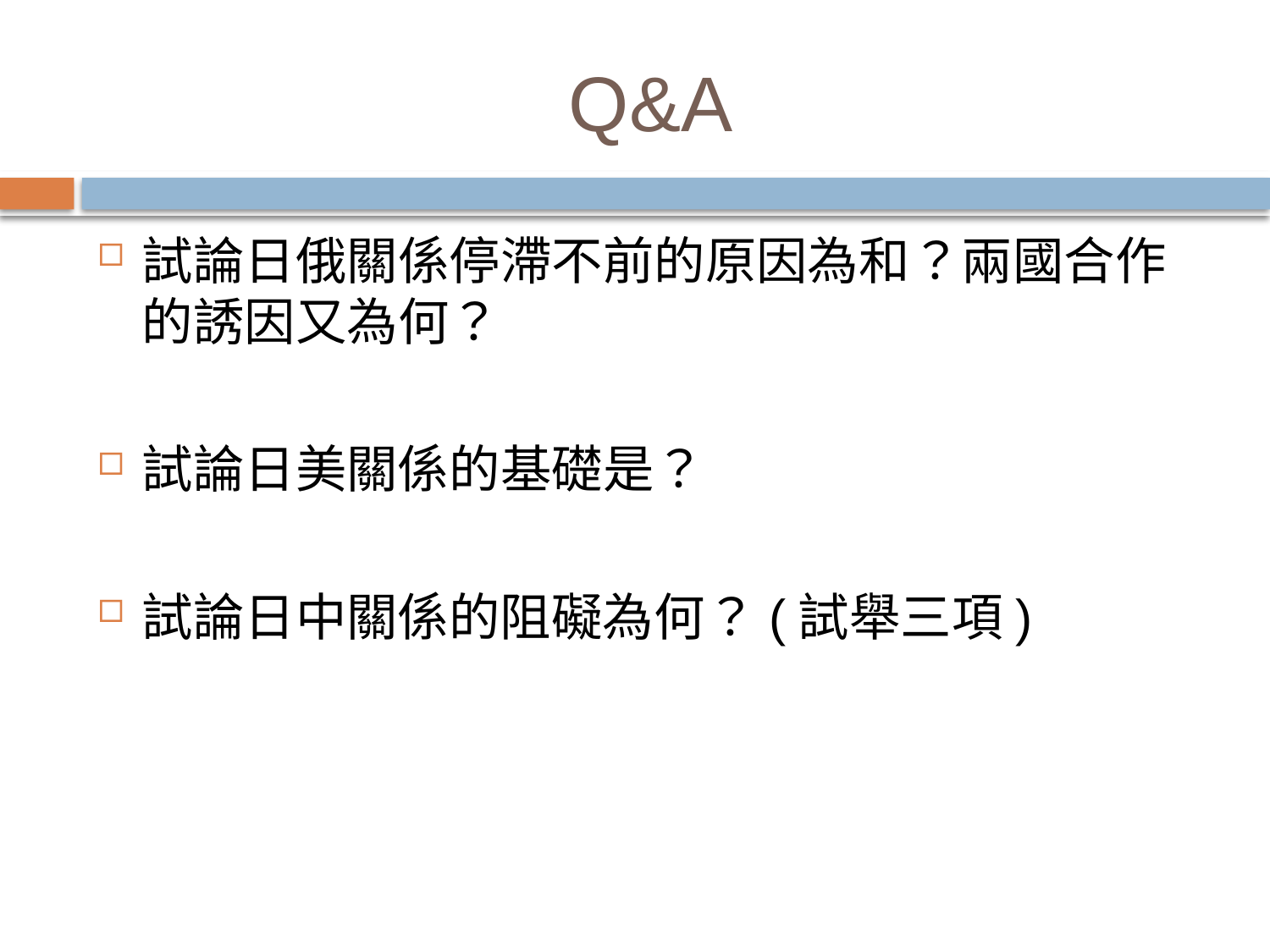

# Q&A
試論日俄關係停滯不前的原因為和？兩國合作的誘因又為何？

試論日美關係的基礎是？

試論日中關係的阻礙為何？(試舉三項)